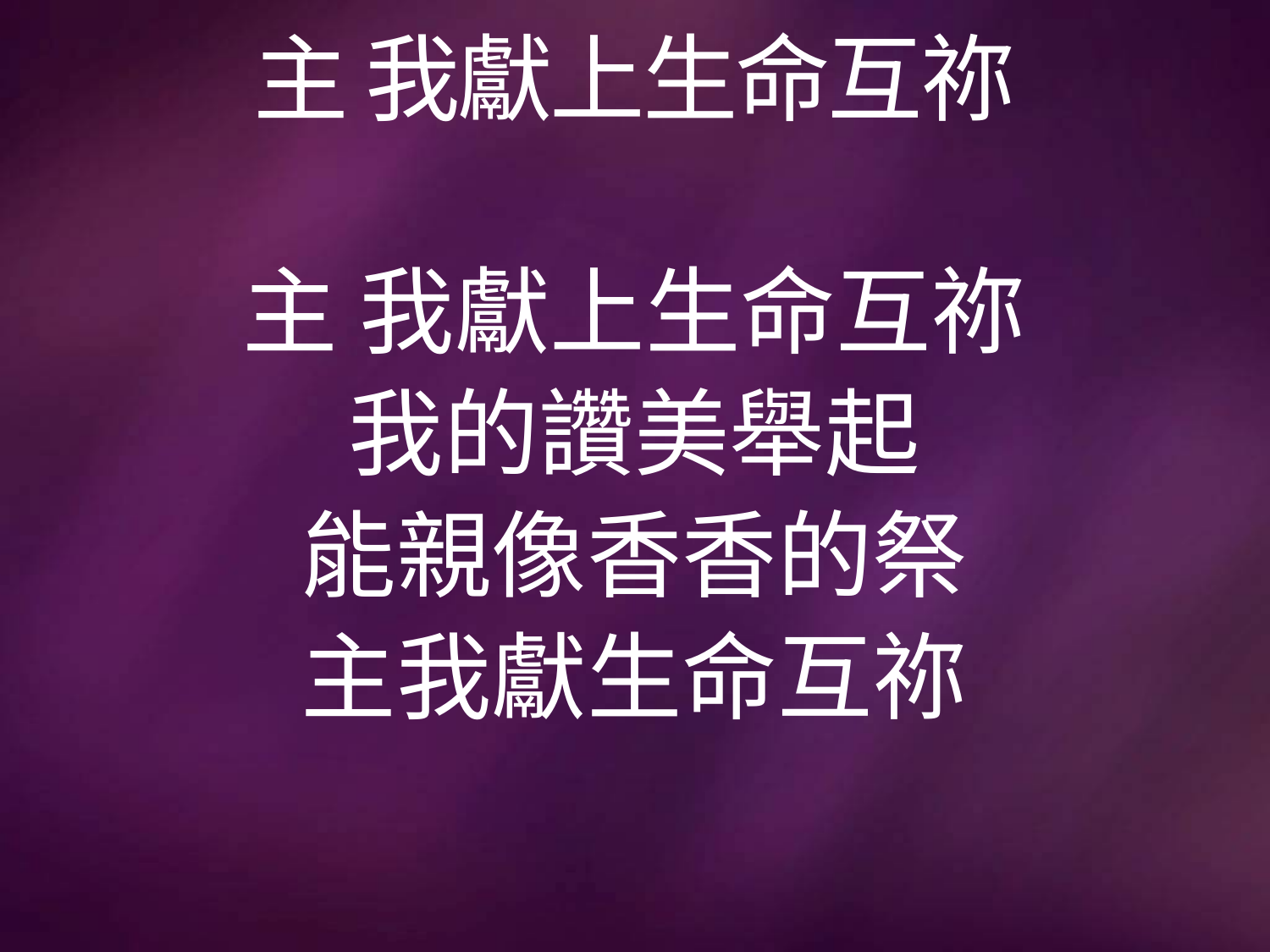

# 主 我獻上生命互祢
主 我獻上生命互祢
我的讚美舉起
能親像香香的祭
主我獻生命互祢